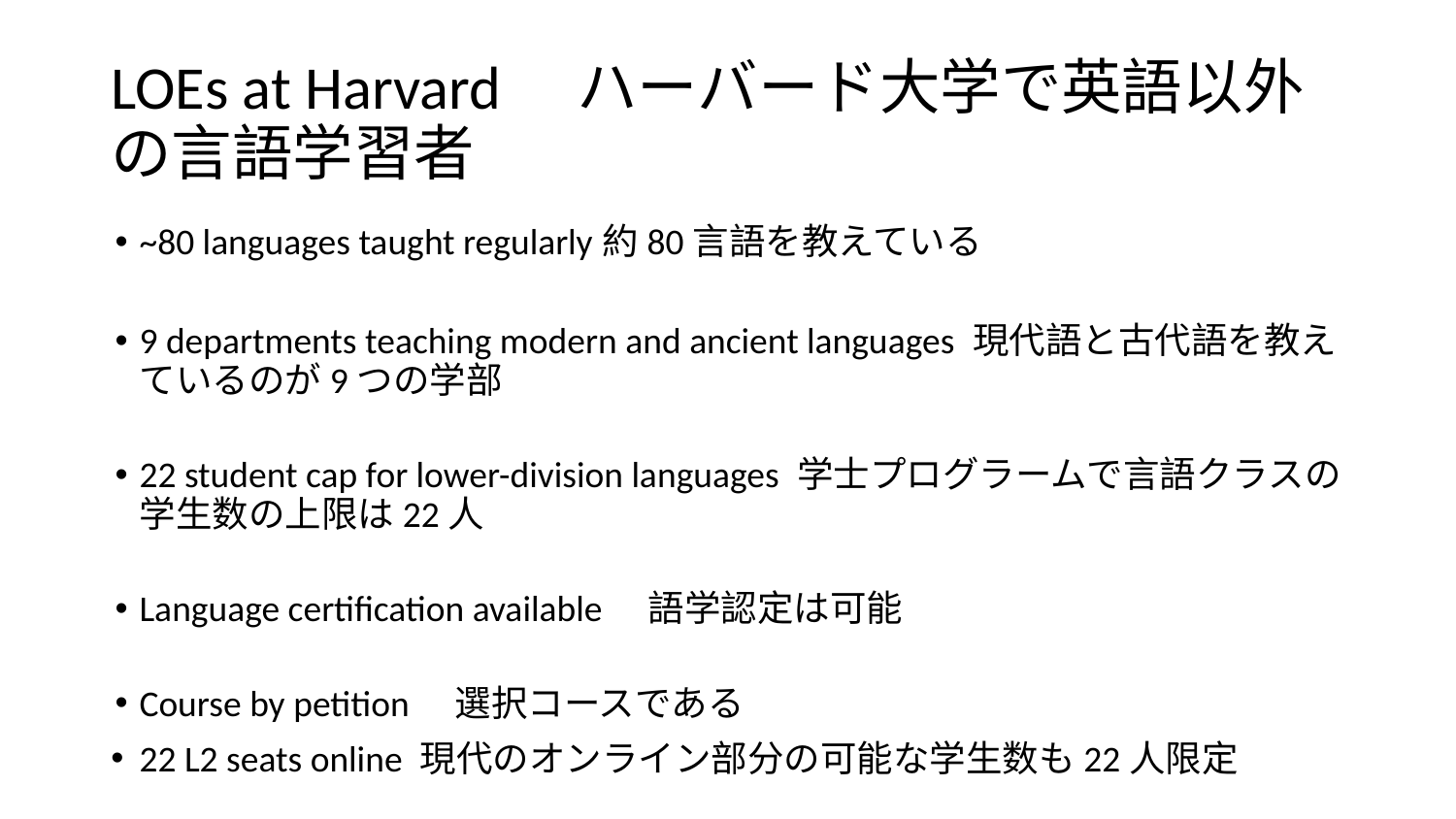

# LOEs at Harvard　ハーバード大学で英語以外の言語学習者
~80 languages taught regularly約80言語を教えている
9 departments teaching modern and ancient languages 現代語と古代語を教えているのが9つの学部
22 student cap for lower-division languages 学士プログラームで言語クラスの学生数の上限は22人
Language certification available　語学認定は可能
Course by petition　選択コースである
22 L2 seats online 現代のオンライン部分の可能な学生数も22人限定